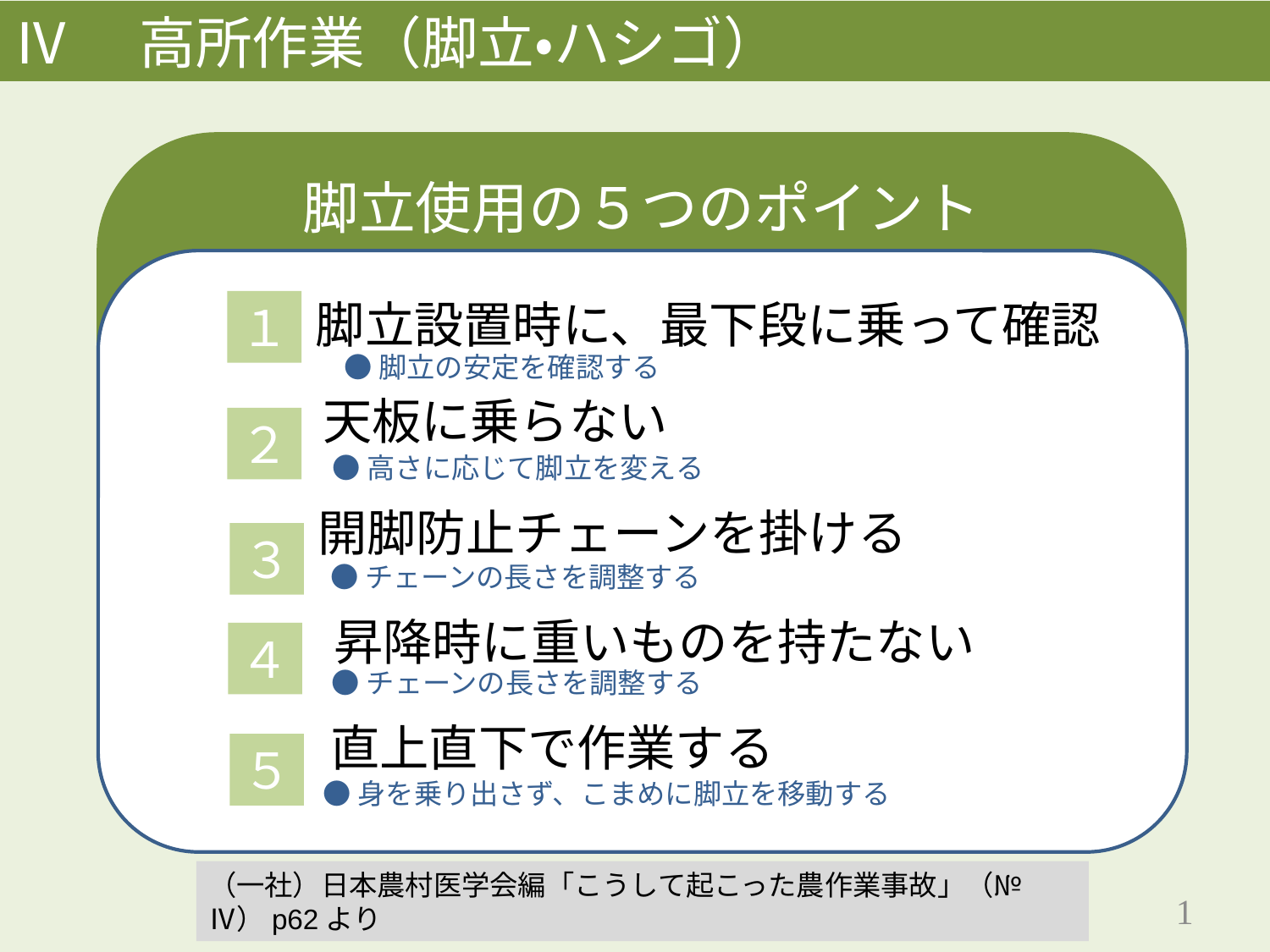

Ⅳ　高所作業（脚立・ハシゴ）
脚立使用の５つのポイント

脚立設置時に、最下段に乗って確認
１
●脚立の安定を確認する
天板に乗らない
２
●高さに応じて脚立を変える
開脚防止チェーンを掛ける
３
●チェーンの長さを調整する
昇降時に重いものを持たない
４
●チェーンの長さを調整する
直上直下で作業する
５
●身を乗り出さず、こまめに脚立を移動する
（一社）日本農村医学会編「こうして起こった農作業事故」（№Ⅳ）p62より
1